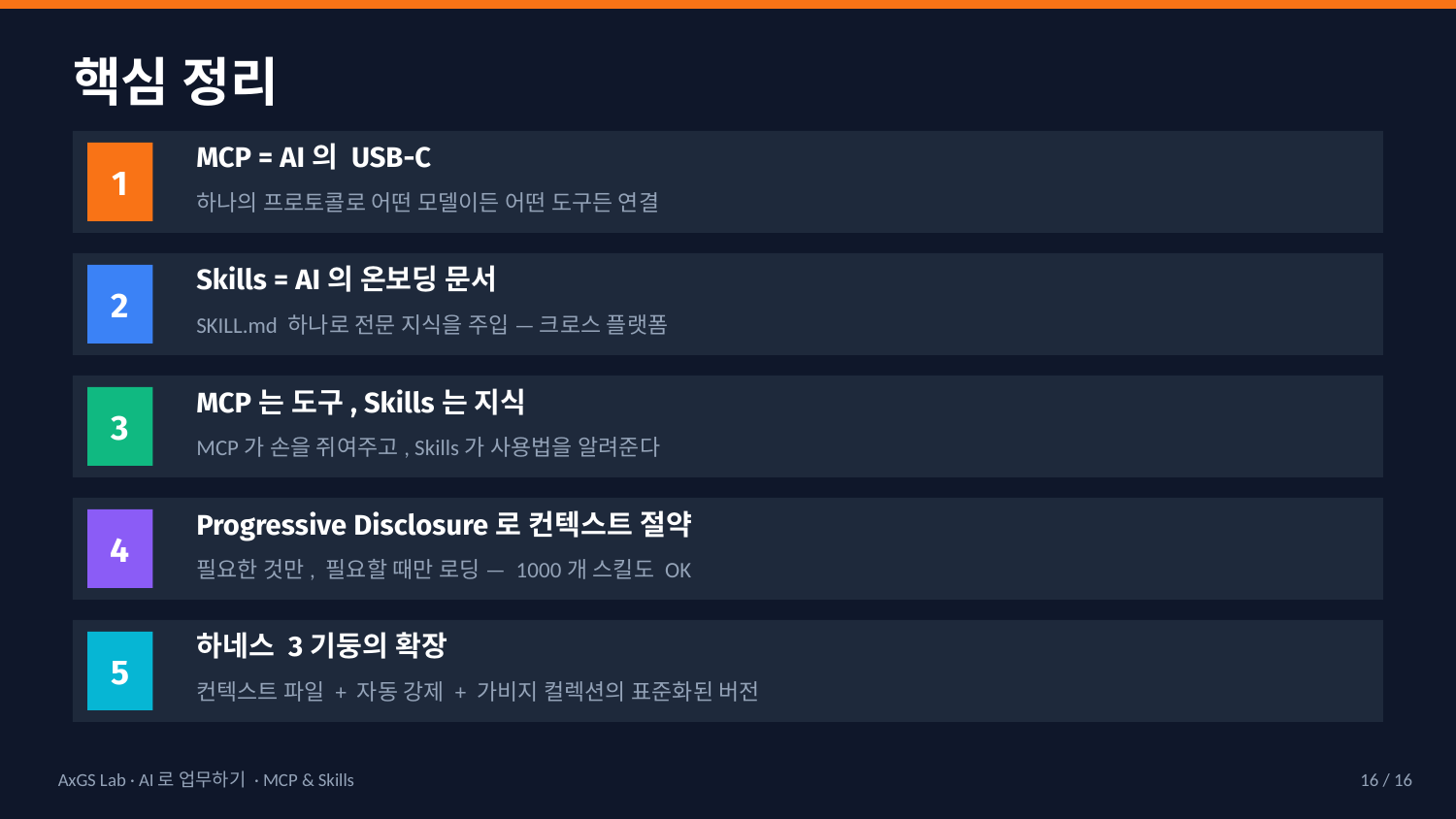

핵심 정리

MCP = AI의 USB-C

1
하나의 프로토콜로 어떤 모델이든 어떤 도구든 연결

Skills = AI의 온보딩 문서

2
SKILL.md 하나로 전문 지식을 주입 — 크로스 플랫폼

MCP는 도구, Skills는 지식

3
MCP가 손을 쥐여주고, Skills가 사용법을 알려준다

Progressive Disclosure로 컨텍스트 절약

4
필요한 것만, 필요할 때만 로딩 — 1000개 스킬도 OK

하네스 3기둥의 확장

5
컨텍스트 파일 + 자동 강제 + 가비지 컬렉션의 표준화된 버전
AxGS Lab · AI로 업무하기 · MCP & Skills
16 / 16